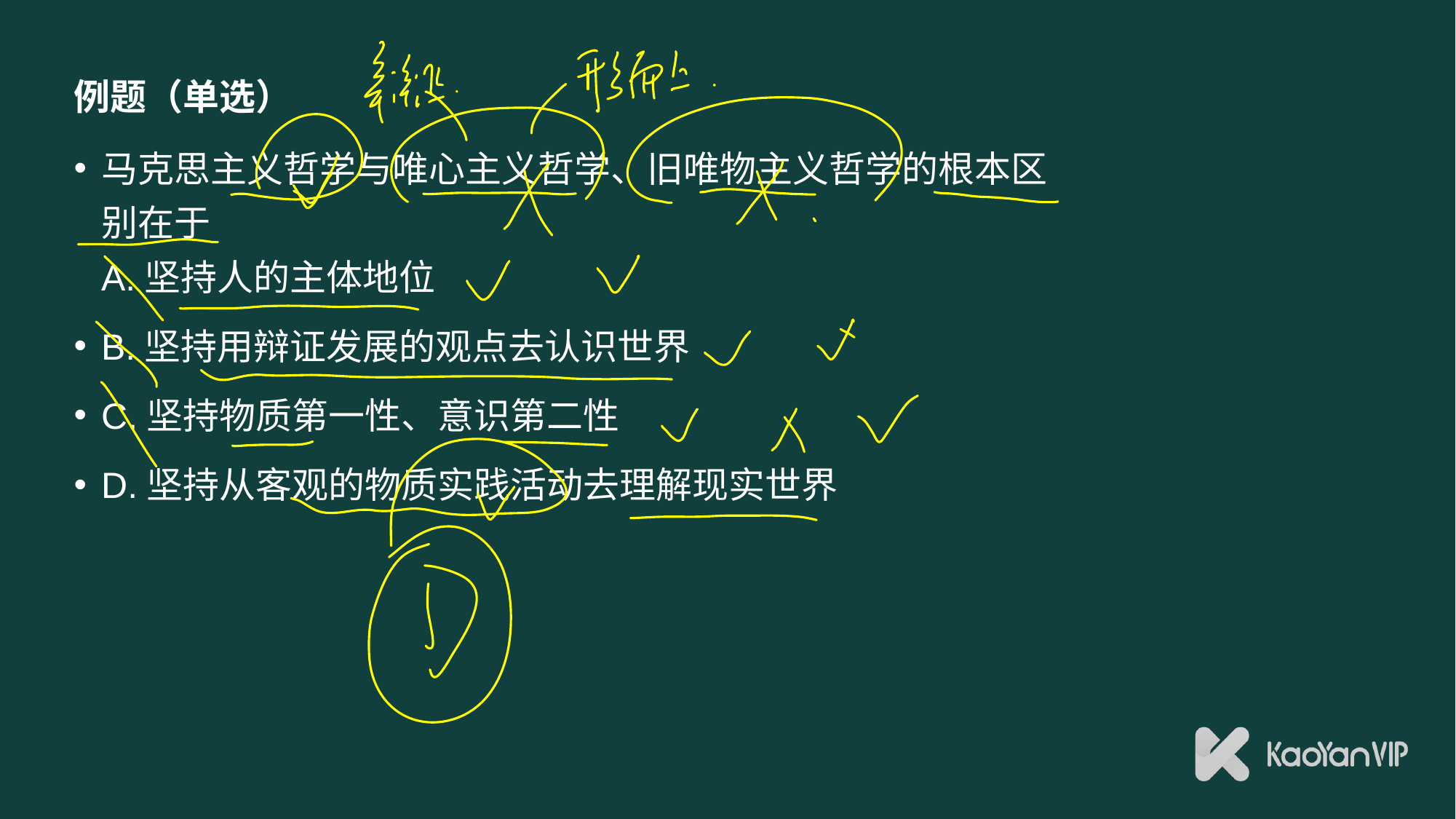

# 例题（单选）
马克思主义哲学与唯心主义哲学、旧唯物主义哲学的根本区别在于
A.坚持人的主体地位
B.坚持用辩证发展的观点去认识世界
C.坚持物质第一性、意识第二性
D.坚持从客观的物质实践活动去理解现实世界